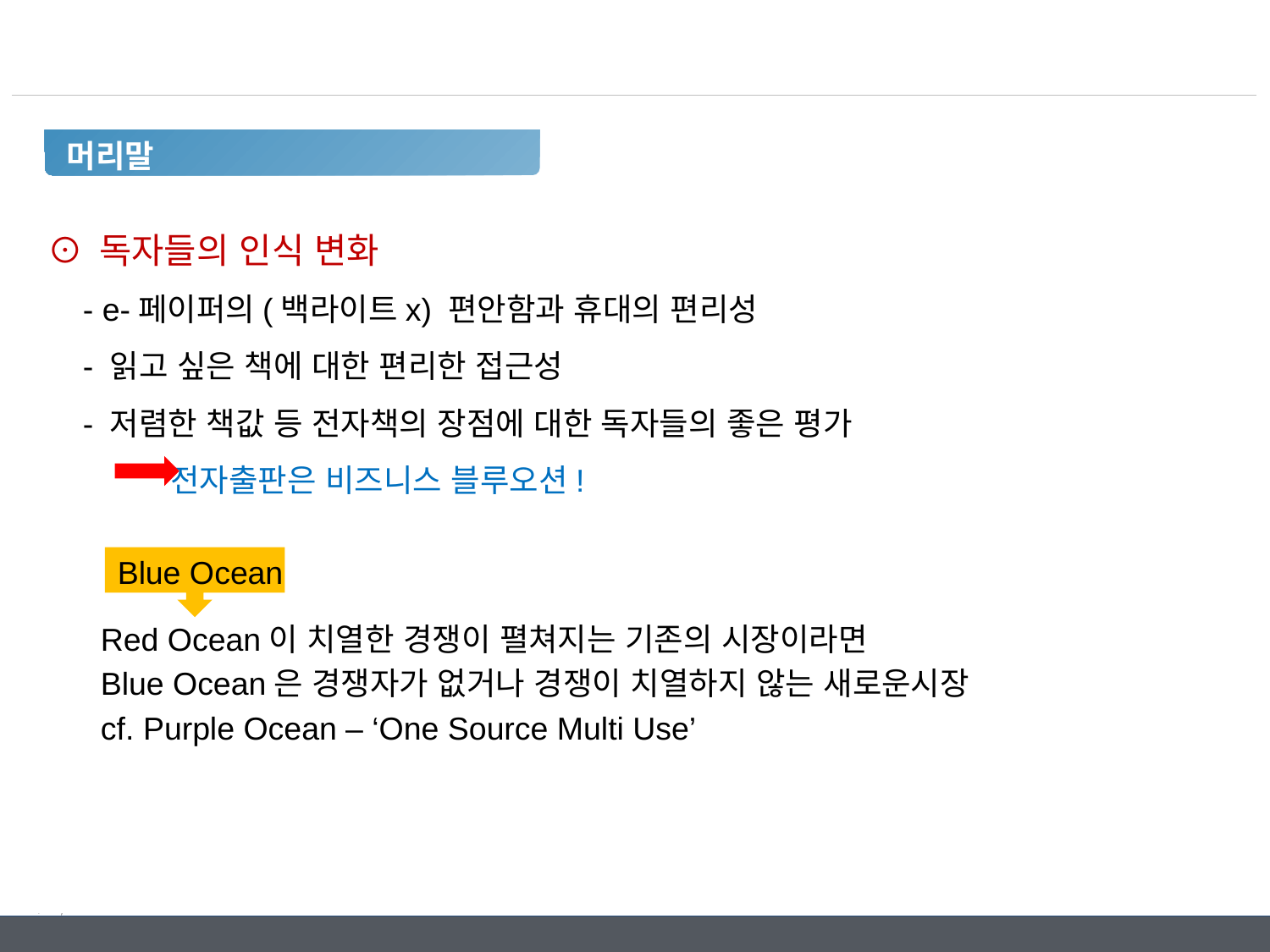

Digital Nomad
  머리말
⊙ 독자들의 인식 변화
    - e-페이퍼의(백라이트x) 편안함과 휴대의 편리성
    - 읽고 싶은 책에 대한 편리한 접근성
    - 저렴한 책값 등 전자책의 장점에 대한 독자들의 좋은 평가
             전자출판은 비즈니스 블루오션!

      Red Ocean이 치열한 경쟁이 펼쳐지는 기존의 시장이라면
      Blue Ocean은 경쟁자가 없거나 경쟁이 치열하지 않는 새로운시장
      cf. Purple Ocean – ‘One Source Multi Use’

Blue Ocean